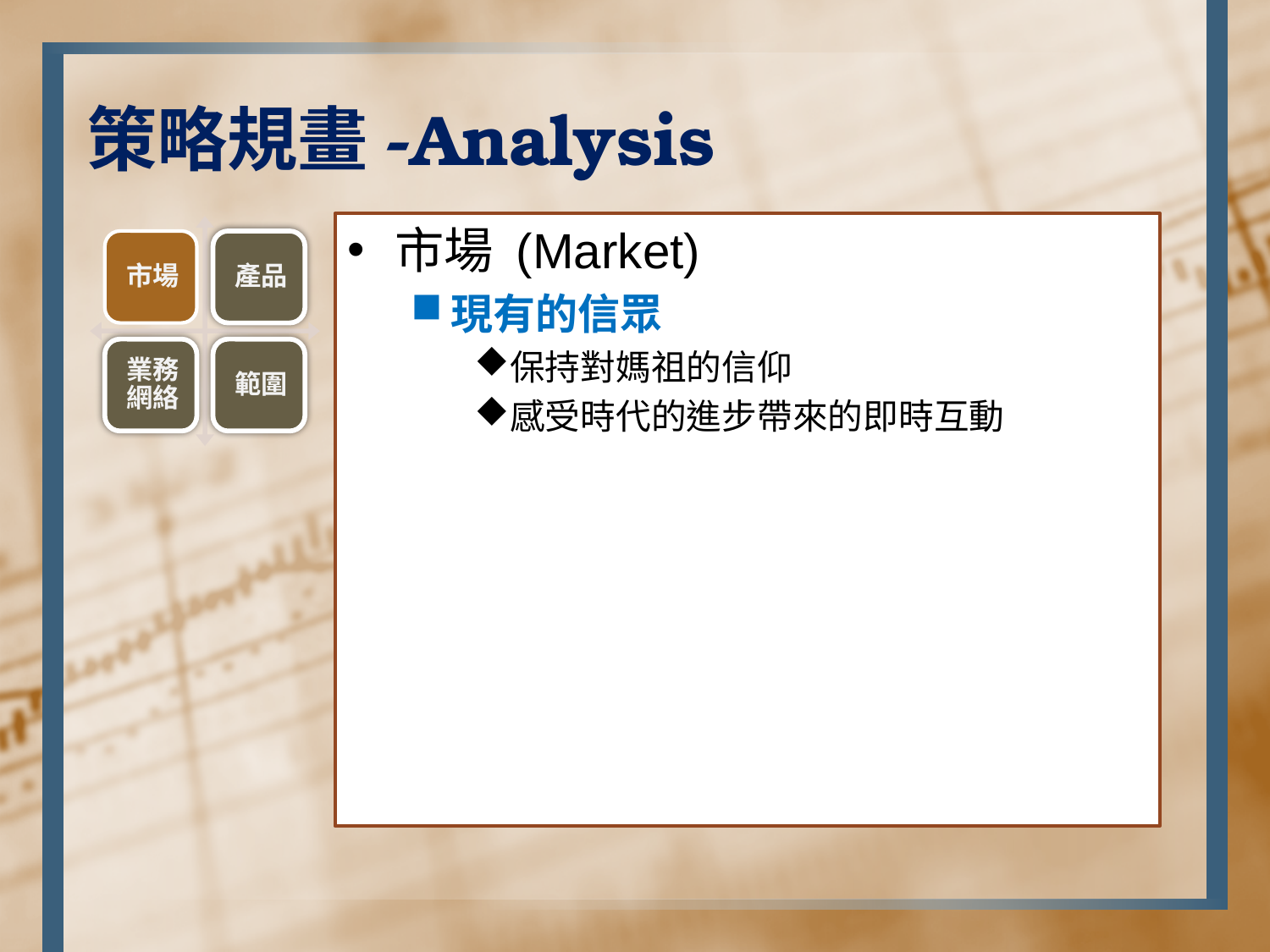

# 策略規畫-Analysis
市場 (Market)
現有的信眾
保持對媽祖的信仰
感受時代的進步帶來的即時互動
市場
產品
業務網絡
範圍